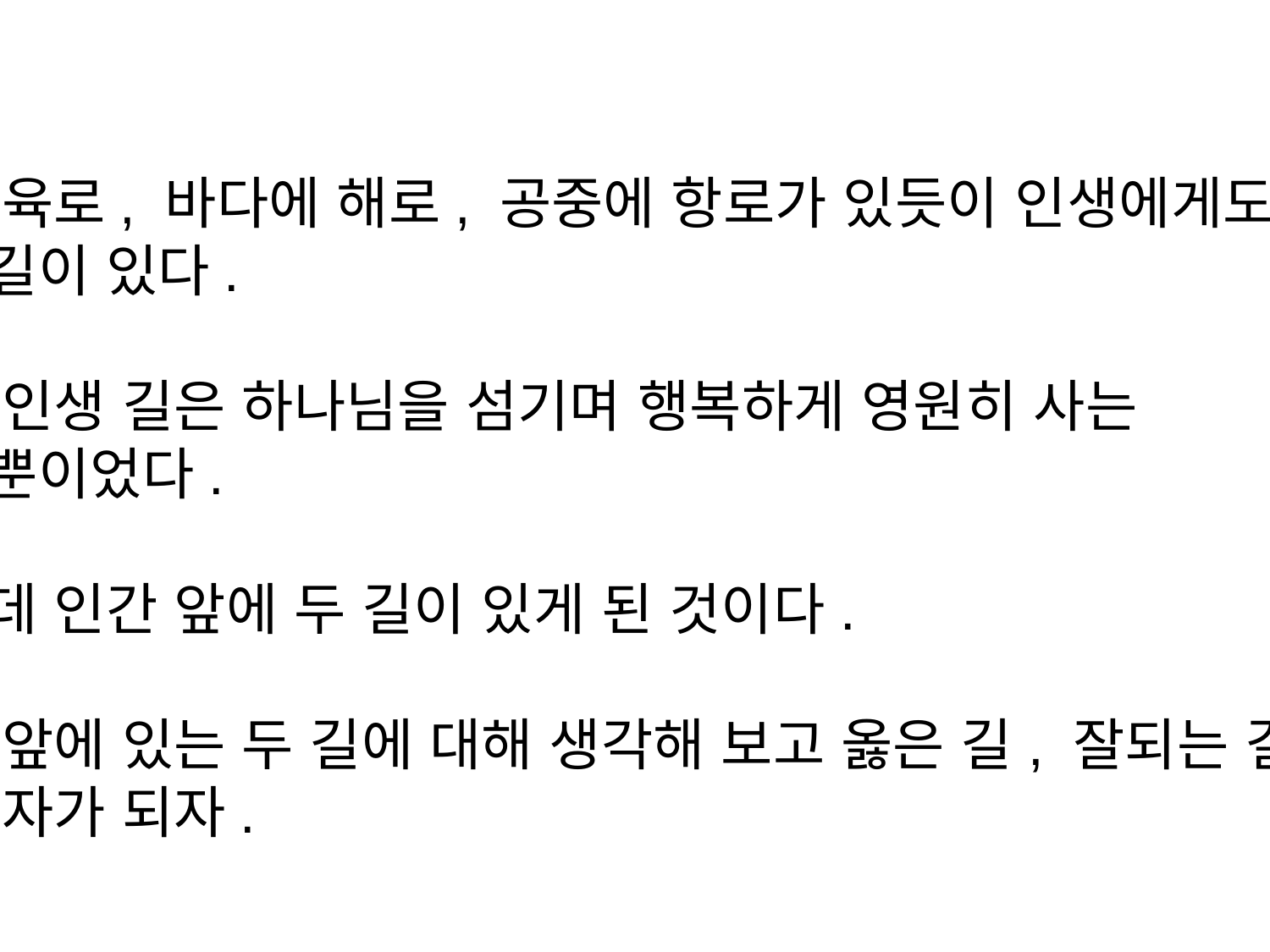

서론

땅에 육로, 바다에 해로, 공중에 항로가 있듯이 인생에게도 인생길이 있다.

원래 인생 길은 하나님을 섬기며 행복하게 영원히 사는 한길뿐이었다.

그런데 인간 앞에 두 길이 있게 된 것이다.

인간 앞에 있는 두 길에 대해 생각해 보고 옳은 길, 잘되는 길을 걷는 자가 되자.